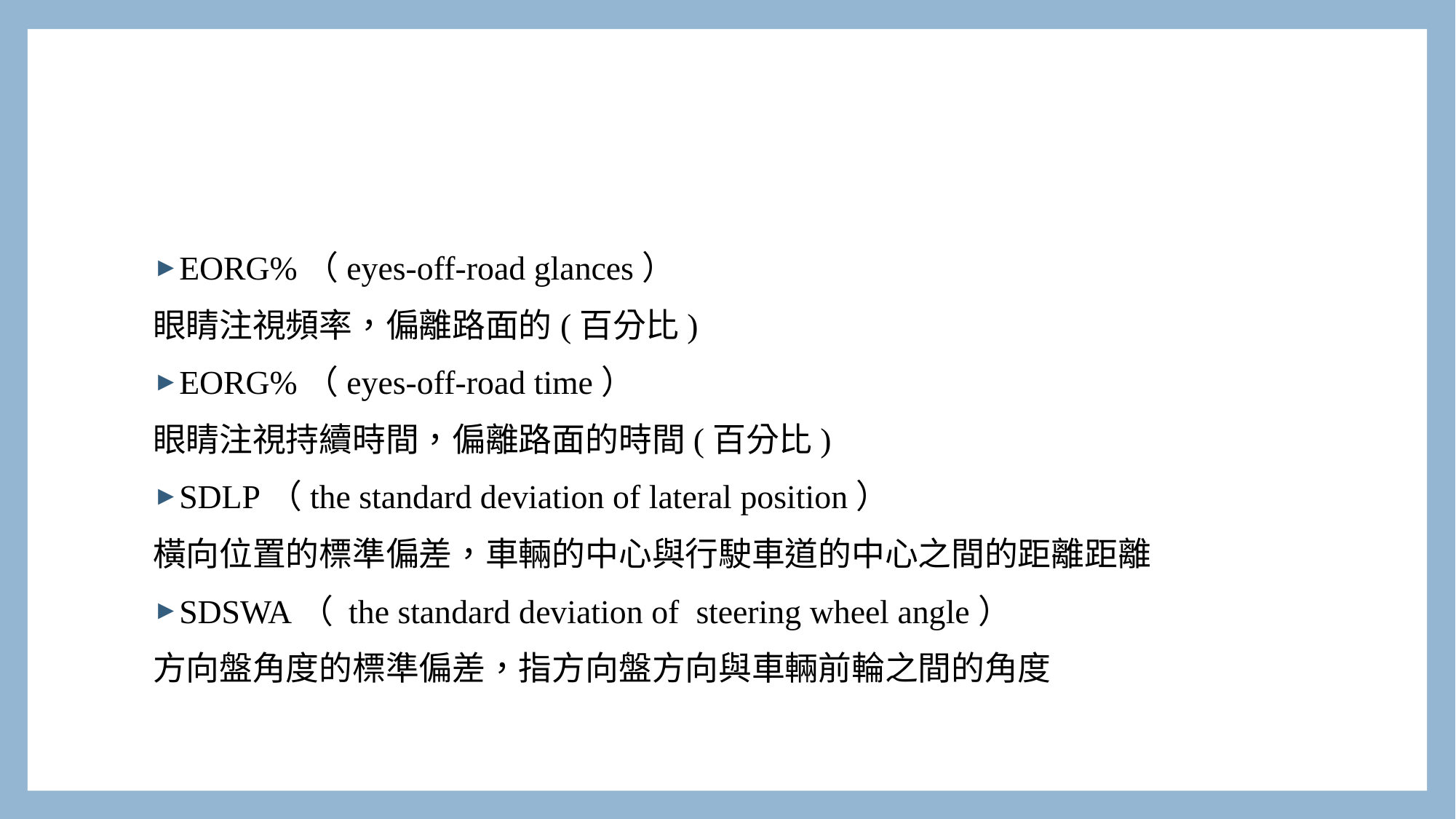

#
EORG%（eyes-off-road glances）
眼睛注視頻率，偏離路面的(百分比)
EORG%（eyes-off-road time）
眼睛注視持續時間，偏離路面的時間(百分比)
SDLP（the standard deviation of lateral position）
橫向位置的標準偏差，車輛的中心與行駛車道的中心之間的距離距離
SDSWA（ the standard deviation of  steering wheel angle）
方向盤角度的標準偏差，指方向盤方向與車輛前輪之間的角度